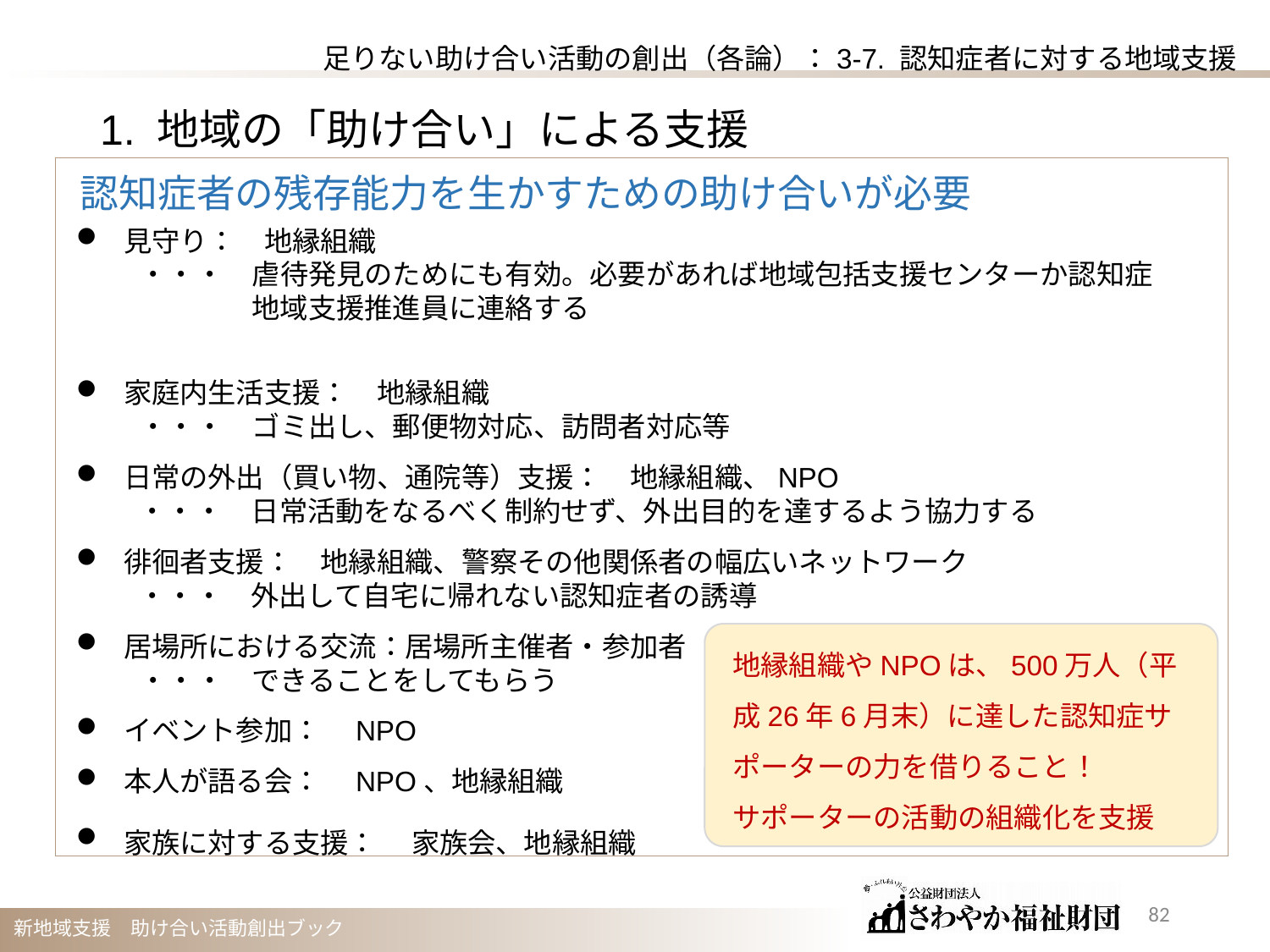

足りない助け合い活動の創出（各論）：3-7. 認知症者に対する地域支援
1. 地域の「助け合い」による支援

認知症者の残存能力を生かすための助け合いが必要
見守り：　地縁組織
・・・　虐待発見のためにも有効。必要があれば地域包括支援センターか認知症
　　　　地域支援推進員に連絡する

家庭内生活支援：　地縁組織
・・・　ゴミ出し、郵便物対応、訪問者対応等
日常の外出（買い物、通院等）支援：　地縁組織、NPO
　　 ・・・　日常活動をなるべく制約せず、外出目的を達するよう協力する
徘徊者支援：　地縁組織、警察その他関係者の幅広いネットワーク
　　 ・・・　外出して自宅に帰れない認知症者の誘導
居場所における交流：居場所主催者・参加者
・・・　できることをしてもらう
イベント参加：　NPO
本人が語る会：　NPO、地縁組織
家族に対する支援：　 家族会、地縁組織

地縁組織やNPOは、500万人（平成26年6月末）に達した認知症サポーターの力を借りること！
サポーターの活動の組織化を支援
82